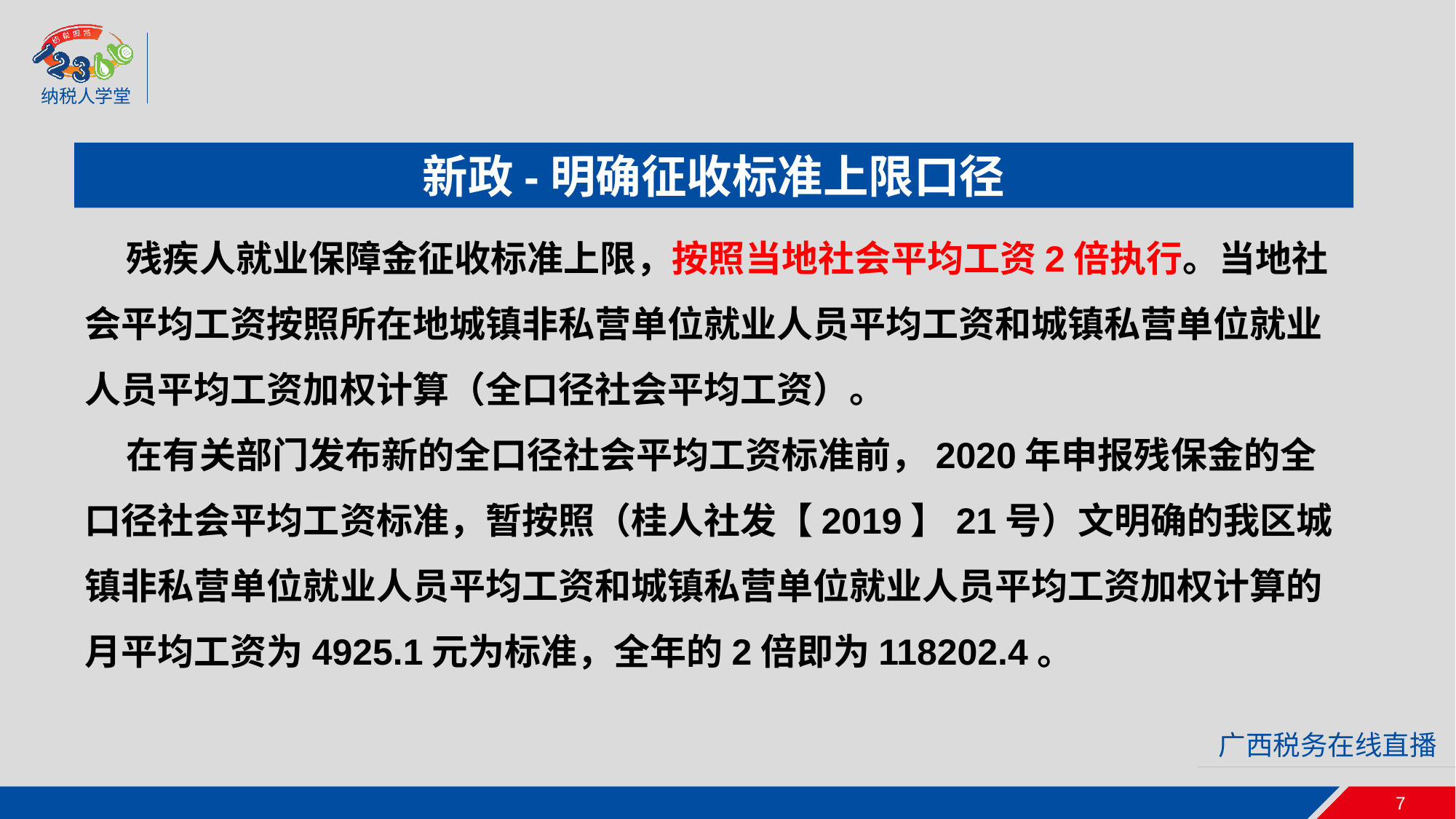

新政-明确征收标准上限口径
    残疾人就业保障金征收标准上限，按照当地社会平均工资2倍执行。当地社会平均工资按照所在地城镇非私营单位就业人员平均工资和城镇私营单位就业人员平均工资加权计算（全口径社会平均工资）。
    在有关部门发布新的全口径社会平均工资标准前，2020年申报残保金的全口径社会平均工资标准，暂按照（桂人社发【2019】21号）文明确的我区城镇非私营单位就业人员平均工资和城镇私营单位就业人员平均工资加权计算的月平均工资为4925.1元为标准，全年的2倍即为118202.4。